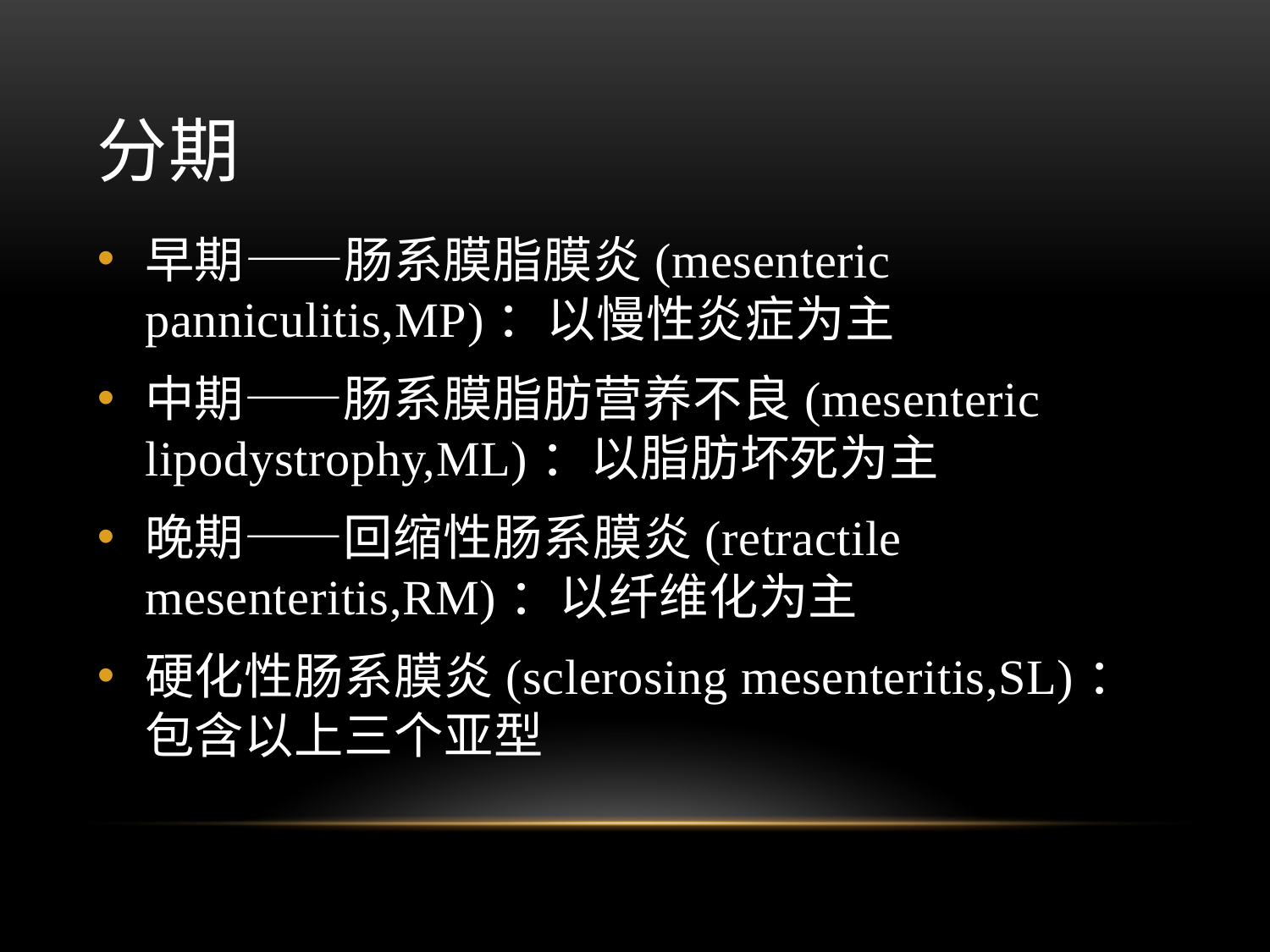

# 分期
早期——肠系膜脂膜炎(mesenteric panniculitis,MP)：以慢性炎症为主
中期——肠系膜脂肪营养不良(mesenteric lipodystrophy,ML)：以脂肪坏死为主
晚期——回缩性肠系膜炎(retractile mesenteritis,RM)：以纤维化为主
硬化性肠系膜炎(sclerosing mesenteritis,SL)：包含以上三个亚型